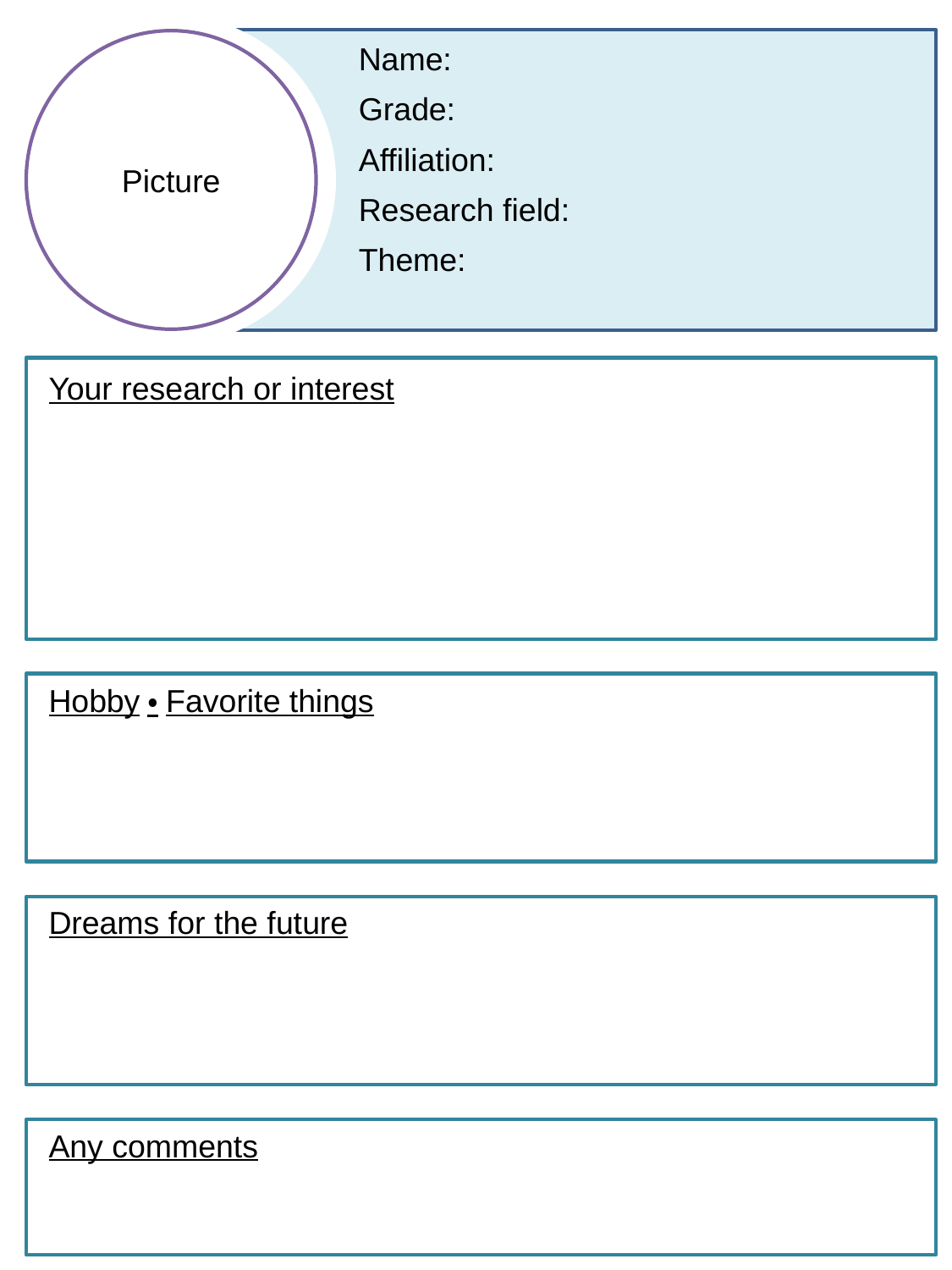

Picture
Name:
Grade:
Affiliation:
Research field:
Theme:

Your research or interest

Hobby・Favorite things

Dreams for the future

Any comments